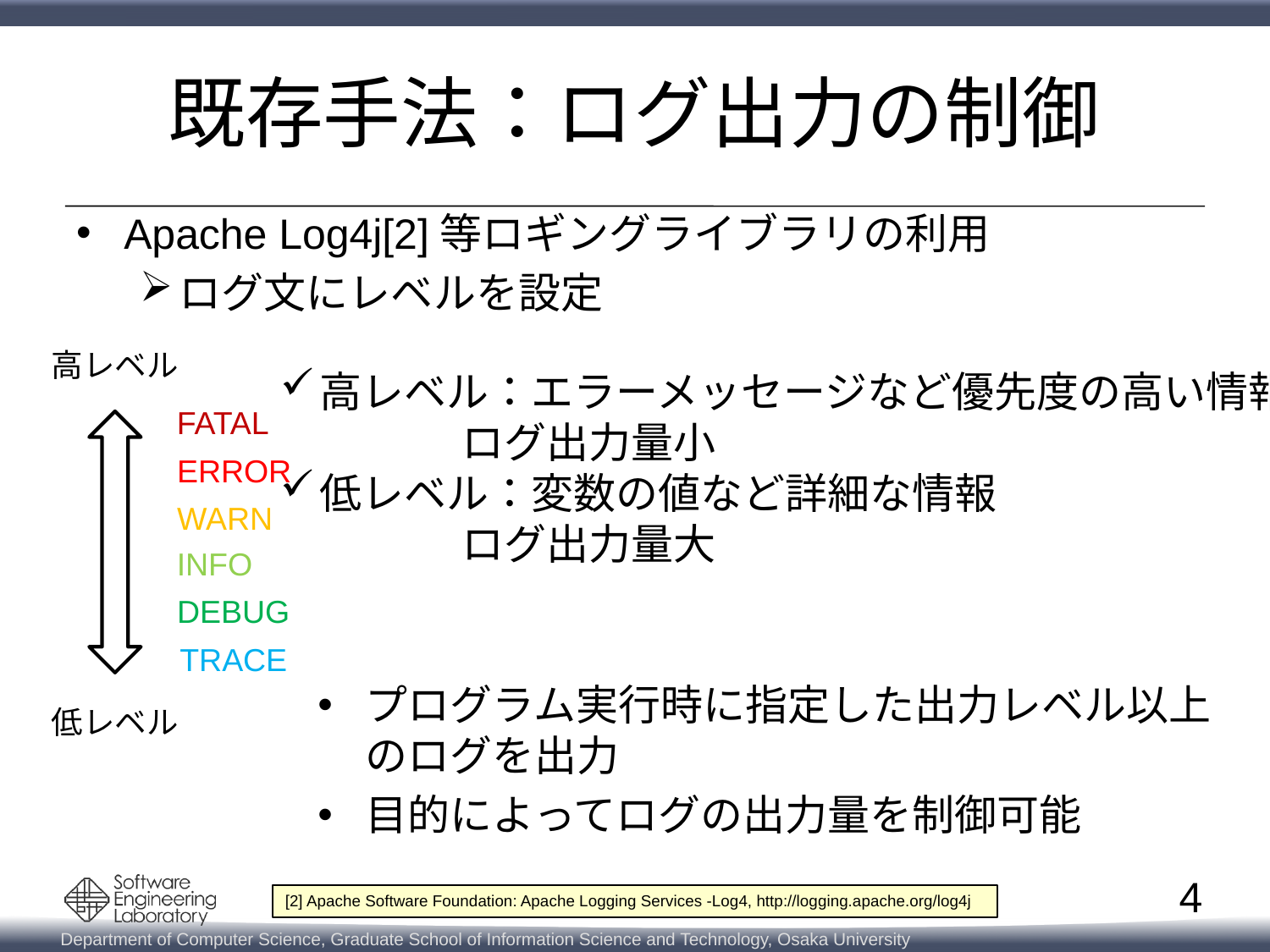

# 既存手法：ログ出力の制御
Apache Log4j[2]等ロギングライブラリの利用
ログ文にレベルを設定
高レベル
高レベル：エラーメッセージなど優先度の高い情報
               ログ出力量小
低レベル：変数の値など詳細な情報
               ログ出力量大
FATAL
ERROR
WARN
INFO
DEBUG
TRACE

プログラム実行時に指定した出力レベル以上のログを出力
目的によってログの出力量を制御可能

低レベル
4
[2] Apache Software Foundation: Apache Logging Services -Log4, http://logging.apache.org/log4j